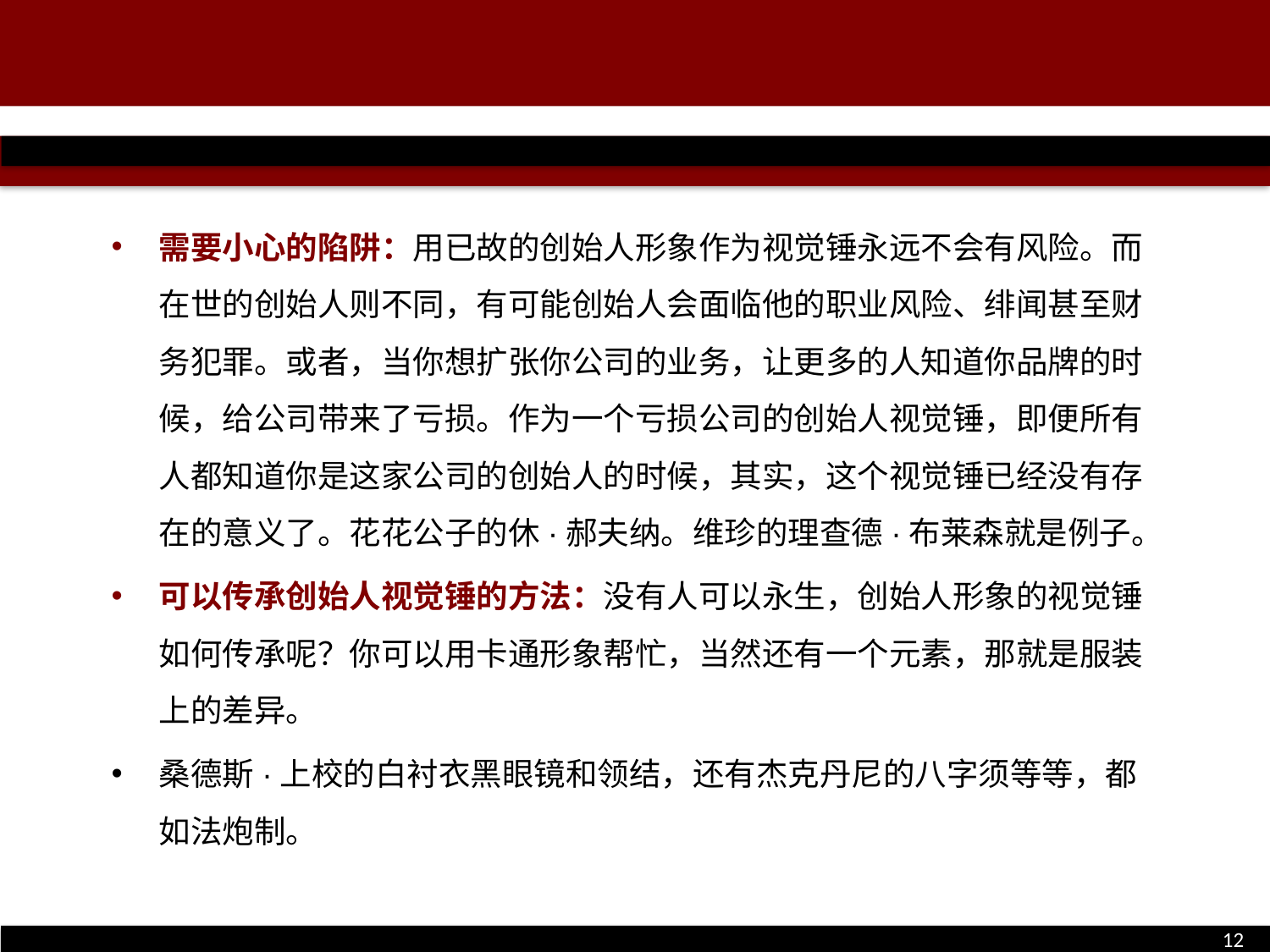

需要小心的陷阱：用已故的创始人形象作为视觉锤永远不会有风险。而在世的创始人则不同，有可能创始人会面临他的职业风险、绯闻甚至财务犯罪。或者，当你想扩张你公司的业务，让更多的人知道你品牌的时候，给公司带来了亏损。作为一个亏损公司的创始人视觉锤，即便所有人都知道你是这家公司的创始人的时候，其实，这个视觉锤已经没有存在的意义了。花花公子的休·郝夫纳。维珍的理查德·布莱森就是例子。
可以传承创始人视觉锤的方法：没有人可以永生，创始人形象的视觉锤如何传承呢？你可以用卡通形象帮忙，当然还有一个元素，那就是服装上的差异。
桑德斯·上校的白衬衣黑眼镜和领结，还有杰克丹尼的八字须等等，都如法炮制。